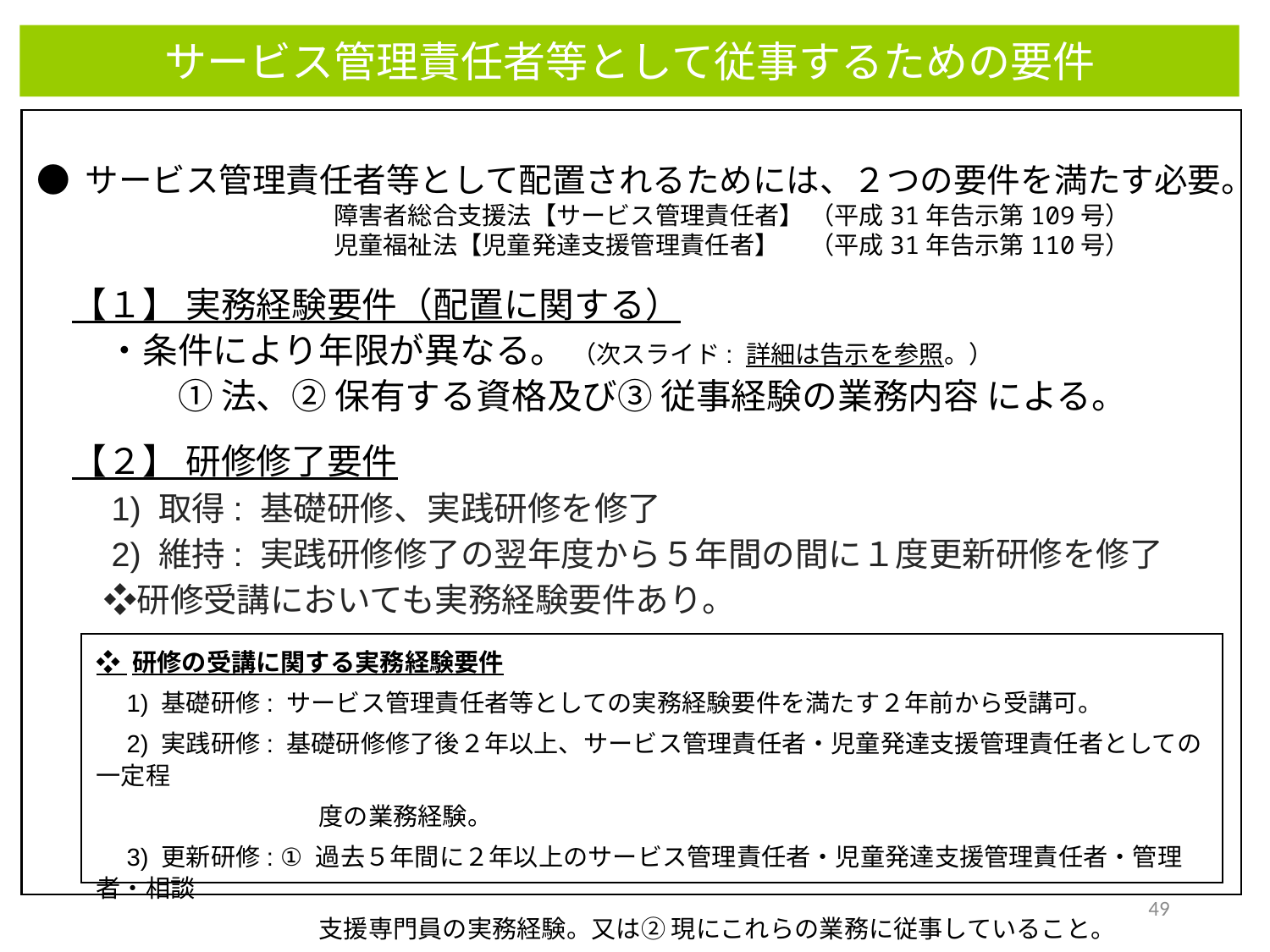

サービス管理責任者等として従事するための要件

● サービス管理責任者等として配置されるためには、２つの要件を満たす必要。
　　　　　　　　　　　　障害者総合支援法【サービス管理責任者】 （平成31年告示第109号）
　　　　　　　　　　　　児童福祉法【児童発達支援管理責任者】 　（平成31年告示第110号）

　【１】 実務経験要件（配置に関する）
　　・条件により年限が異なる。 （次スライド: 詳細は告示を参照。）
　　　　① 法、② 保有する資格及び③ 従事経験の業務内容 による。

　【２】 研修修了要件
　　1) 取得: 基礎研修、実践研修を修了
　　2) 維持: 実践研修修了の翌年度から５年間の間に１度更新研修を修了
　　❖研修受講においても実務経験要件あり。

❖ 研修の受講に関する実務経験要件
　1) 基礎研修: サービス管理責任者等としての実務経験要件を満たす２年前から受講可。
　2) 実践研修: 基礎研修修了後２年以上、サービス管理責任者・児童発達支援管理責任者としての一定程
　　　　　　　　　度の業務経験。
　3) 更新研修: ① 過去５年間に２年以上のサービス管理責任者・児童発達支援管理責任者・管理者・相談
　　　　　　　　　支援専門員の実務経験。又は② 現にこれらの業務に従事していること。

49